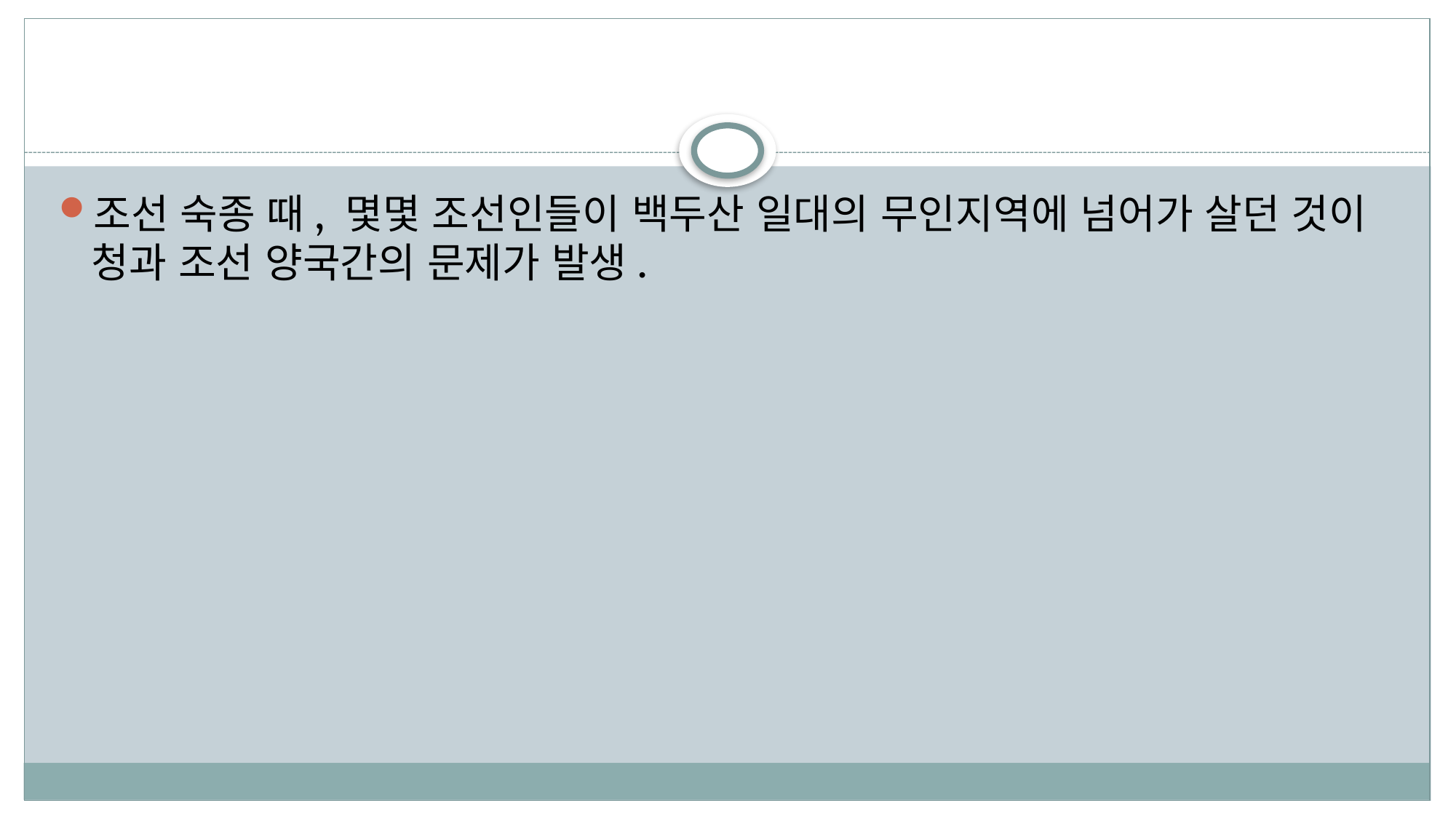

#
조선 숙종 때, 몇몇 조선인들이 백두산 일대의 무인지역에 넘어가 살던 것이 청과 조선 양국간의 문제가 발생.